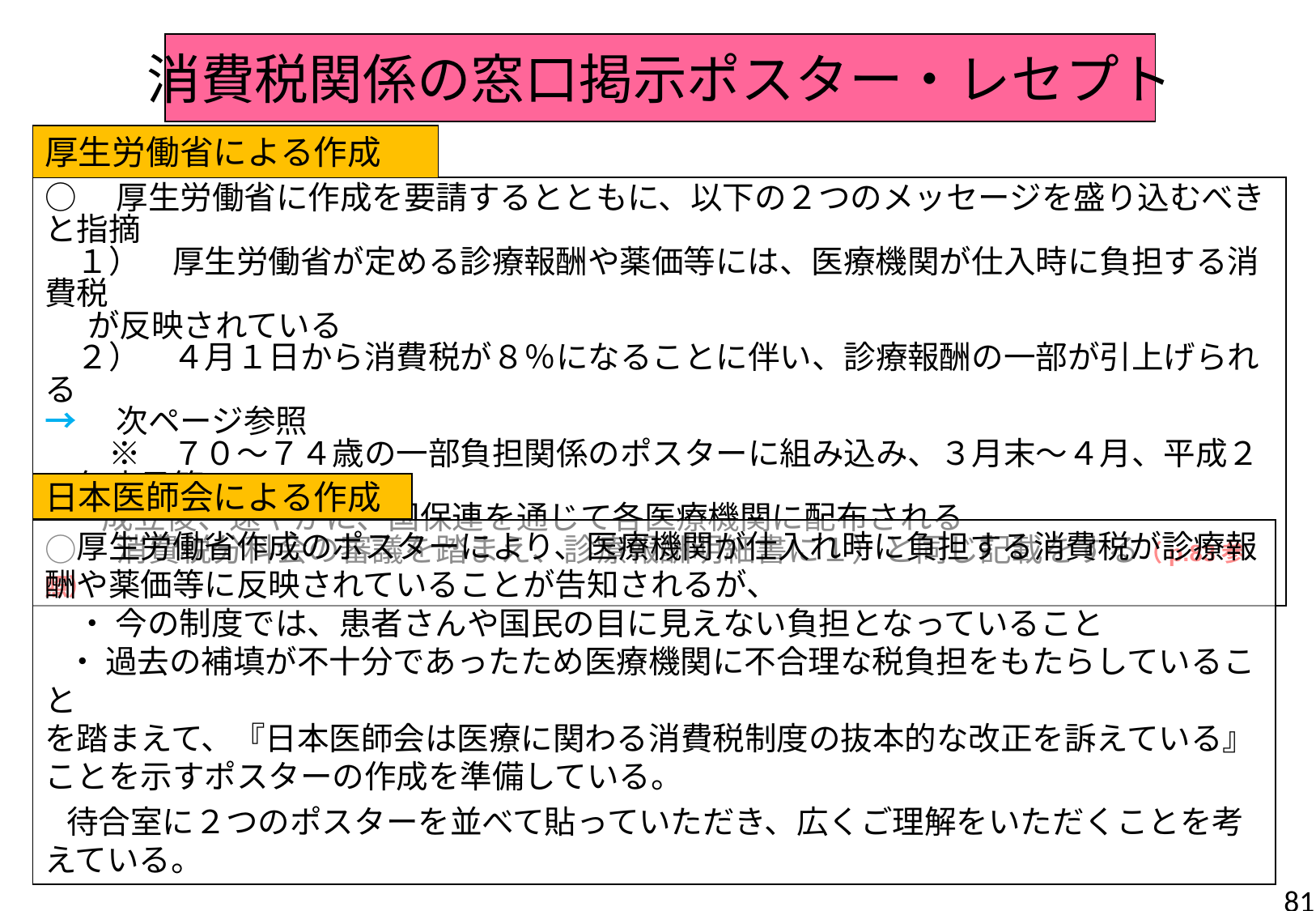

消費税関係の窓口掲示ポスター・レセプト
厚生労働省による作成
○　厚生労働省に作成を要請するとともに、以下の２つのメッセージを盛り込むべきと指摘
　１）　厚生労働省が定める診療報酬や薬価等には、医療機関が仕入時に負担する消費税
     が反映されている
　２）　４月１日から消費税が８％になることに伴い、診療報酬の一部が引上げられる
→　次ページ参照
　　※　７０～７４歳の一部負担関係のポスターに組み込み、３月末～４月、平成２６年度予算
       成立後、速やかに、国保連を通じて各医療機関に配布される
○　消費税分科会の審議を踏まえ、診療報酬明細書に１）と同じ記載をする（p.83参照）
日本医師会による作成
　厚生労働省作成のポスターにより、医療機関が仕入れ時に負担する消費税が診療報酬や薬価等に反映されていることが告知されるが、
　・ 今の制度では、患者さんや国民の目に見えない負担となっていること
  ・ 過去の補填が不十分であったため医療機関に不合理な税負担をもたらしていること
を踏まえて、『日本医師会は医療に関わる消費税制度の抜本的な改正を訴えている』ことを示すポスターの作成を準備している。
  待合室に２つのポスターを並べて貼っていただき、広くご理解をいただくことを考えている。
81